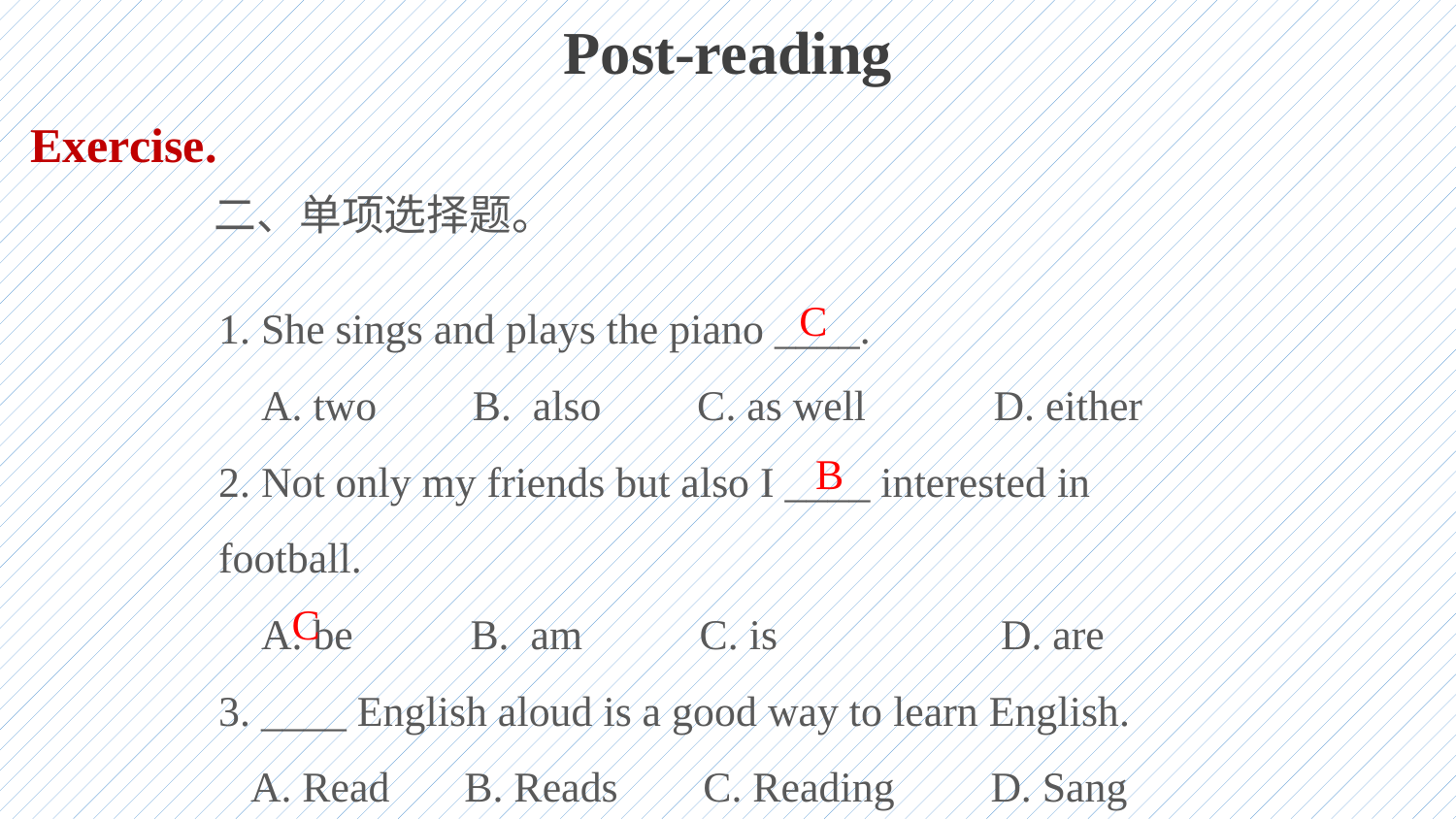

Post-reading
Exercise.
二、单项选择题。
1. She sings and plays the piano ____.
    A. two         B.  also         C. as well            D. either
2. Not only my friends but also I ____ interested in football.
    A. be           B.  am           C. is                     D. are
3. ____ English aloud is a good way to learn English.
   A. Read       B. Reads        C. Reading         D. Sang
C
B
C